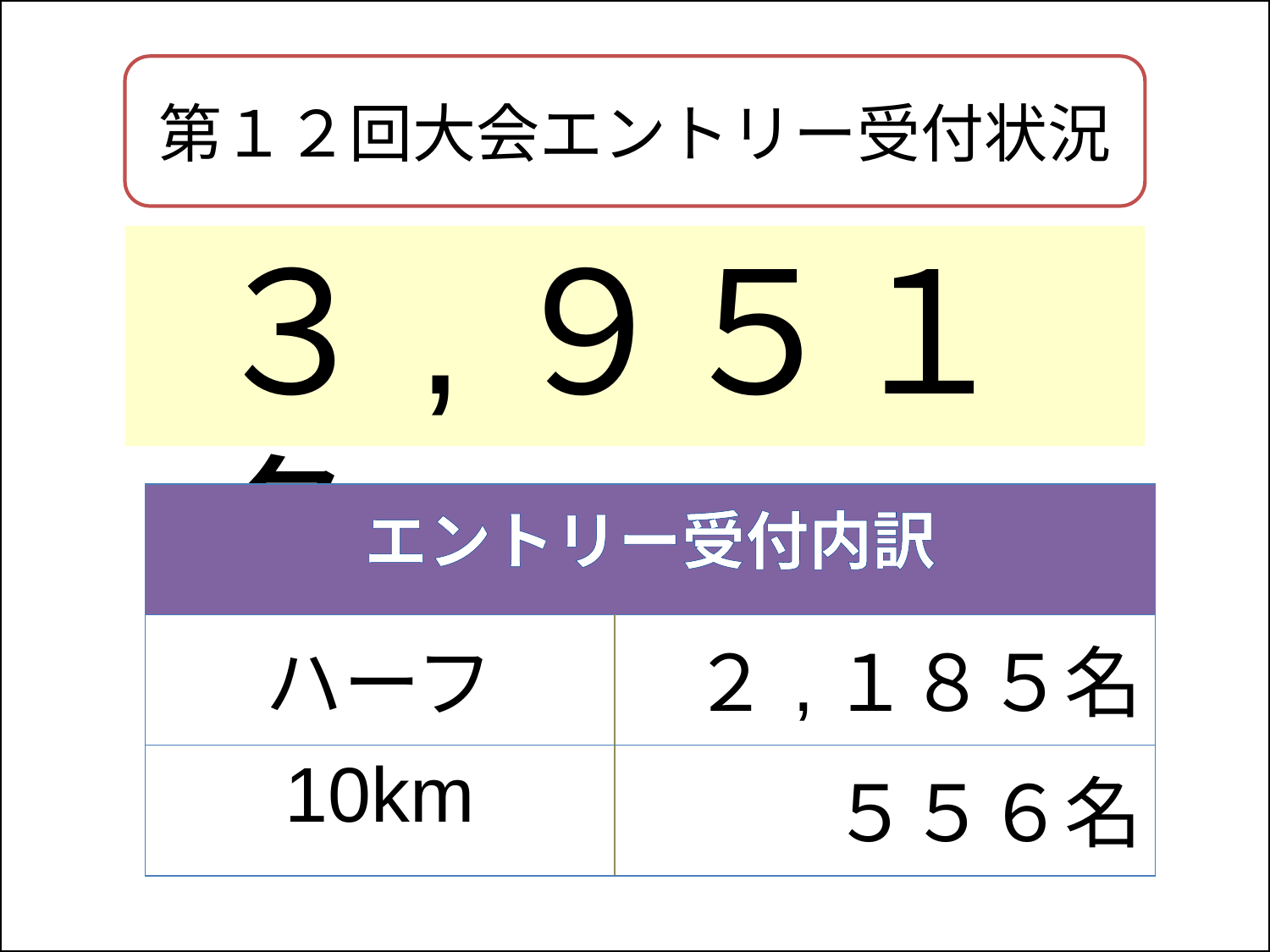

第１２回大会エントリー受付状況
３,９５１名

| エントリー受付内訳 |  |
| --- | --- |
| ハーフ | ２,１８５名 |
| 10km | ５５６名 |